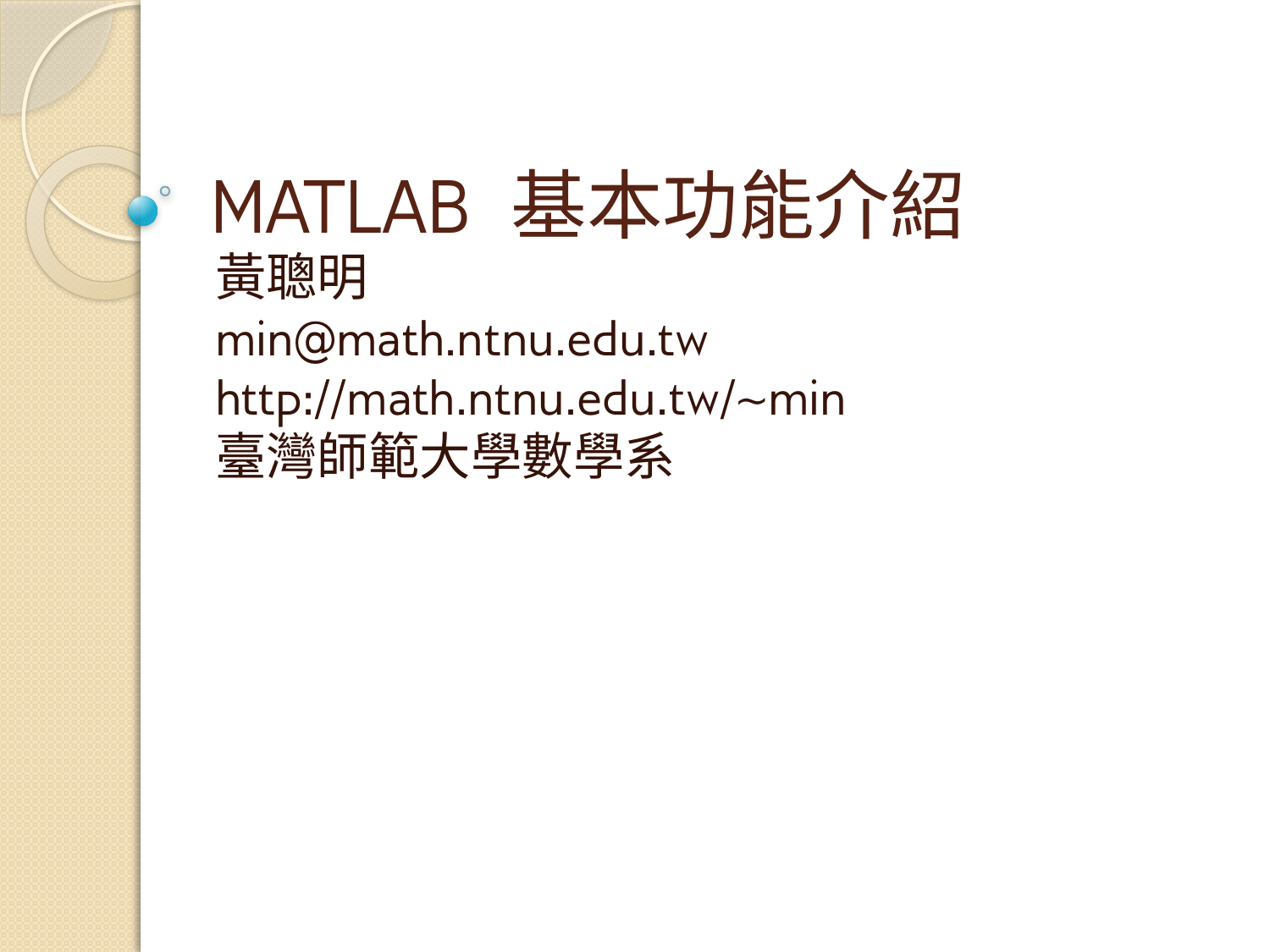

# MATLAB 基本功能介紹
黃聰明
min@math.ntnu.edu.tw
http://math.ntnu.edu.tw/~min
臺灣師範大學數學系